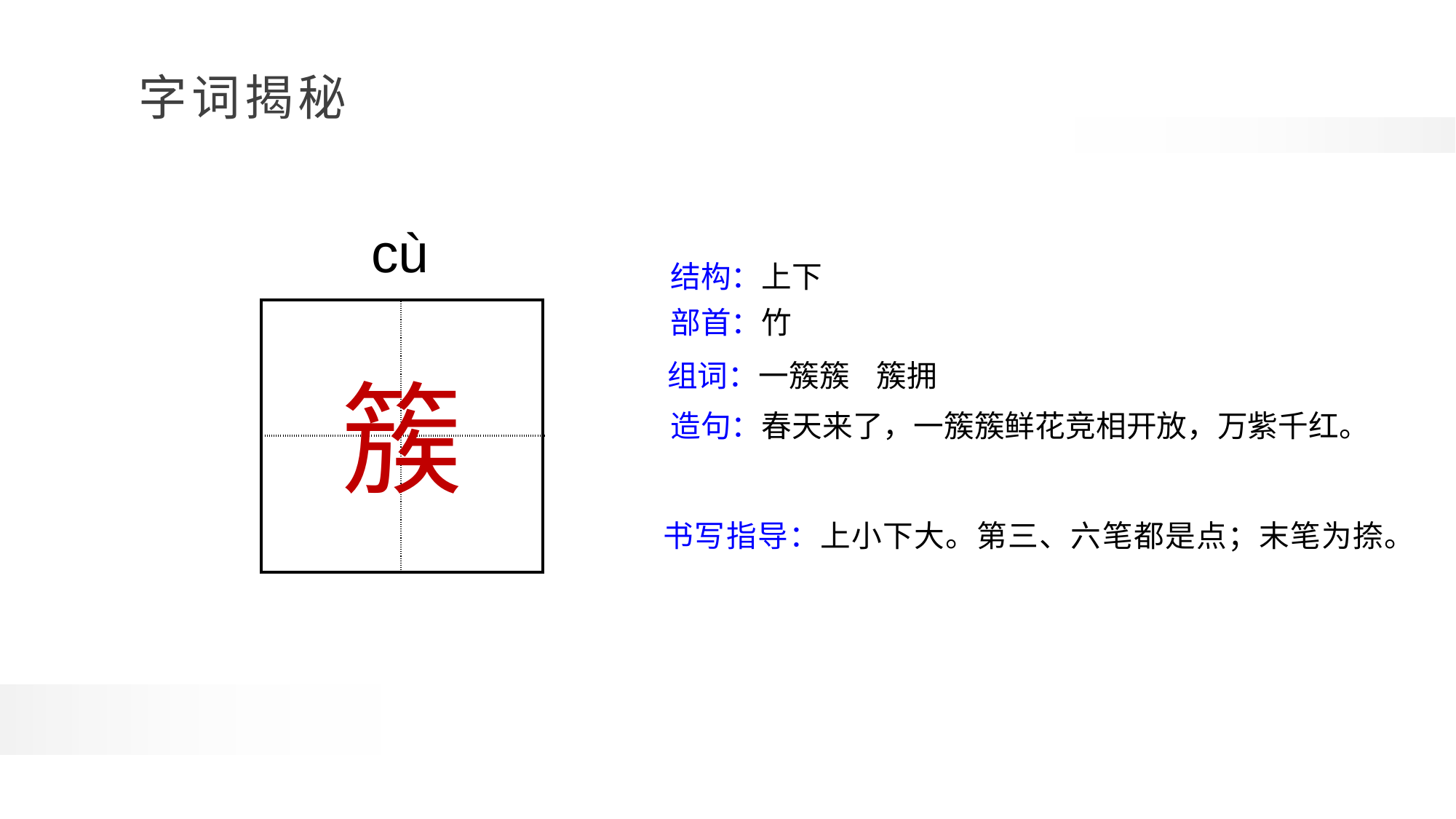

cù
结构：上下
部首：竹
|  |  |
| --- | --- |
|  |  |
组词：一簇簇    簇拥
簇
造句：春天来了，一簇簇鲜花竞相开放，万紫千红。

书写指导：上小下大。第三、六笔都是点；末笔为捺。